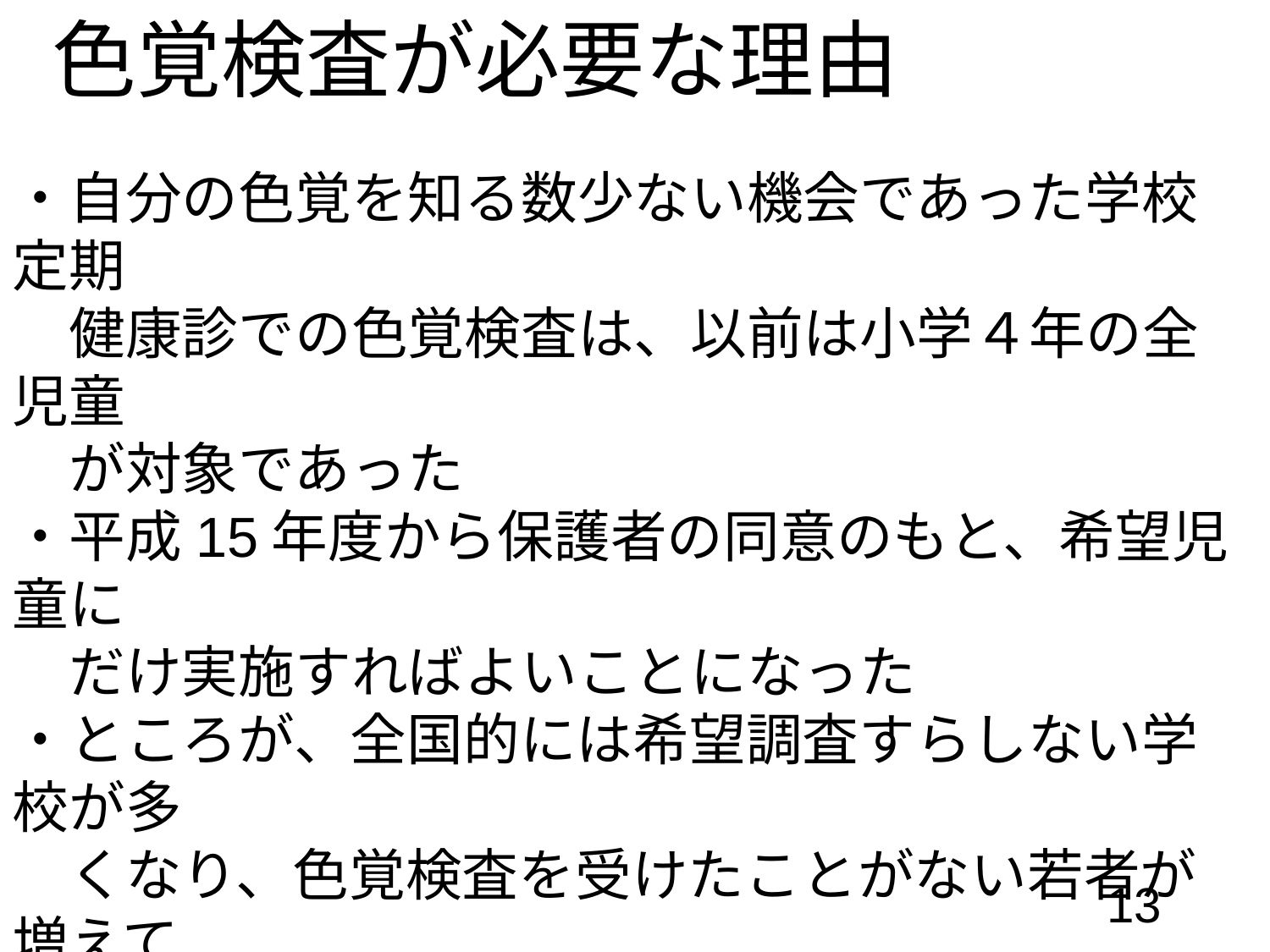

色覚検査が必要な理由
・自分の色覚を知る数少ない機会であった学校定期
　健康診での色覚検査は、以前は小学４年の全児童
　が対象であった
・平成15年度から保護者の同意のもと、希望児童に
　だけ実施すればよいことになった
・ところが、全国的には希望調査すらしない学校が多
　くなり、色覚検査を受けたことがない若者が増えて
　しまった
・色覚異常は程度にもよるが、飛行機や船舶の運
　行、　自衛官、警察官、消防士などの職種に就けな
　いことがある
13